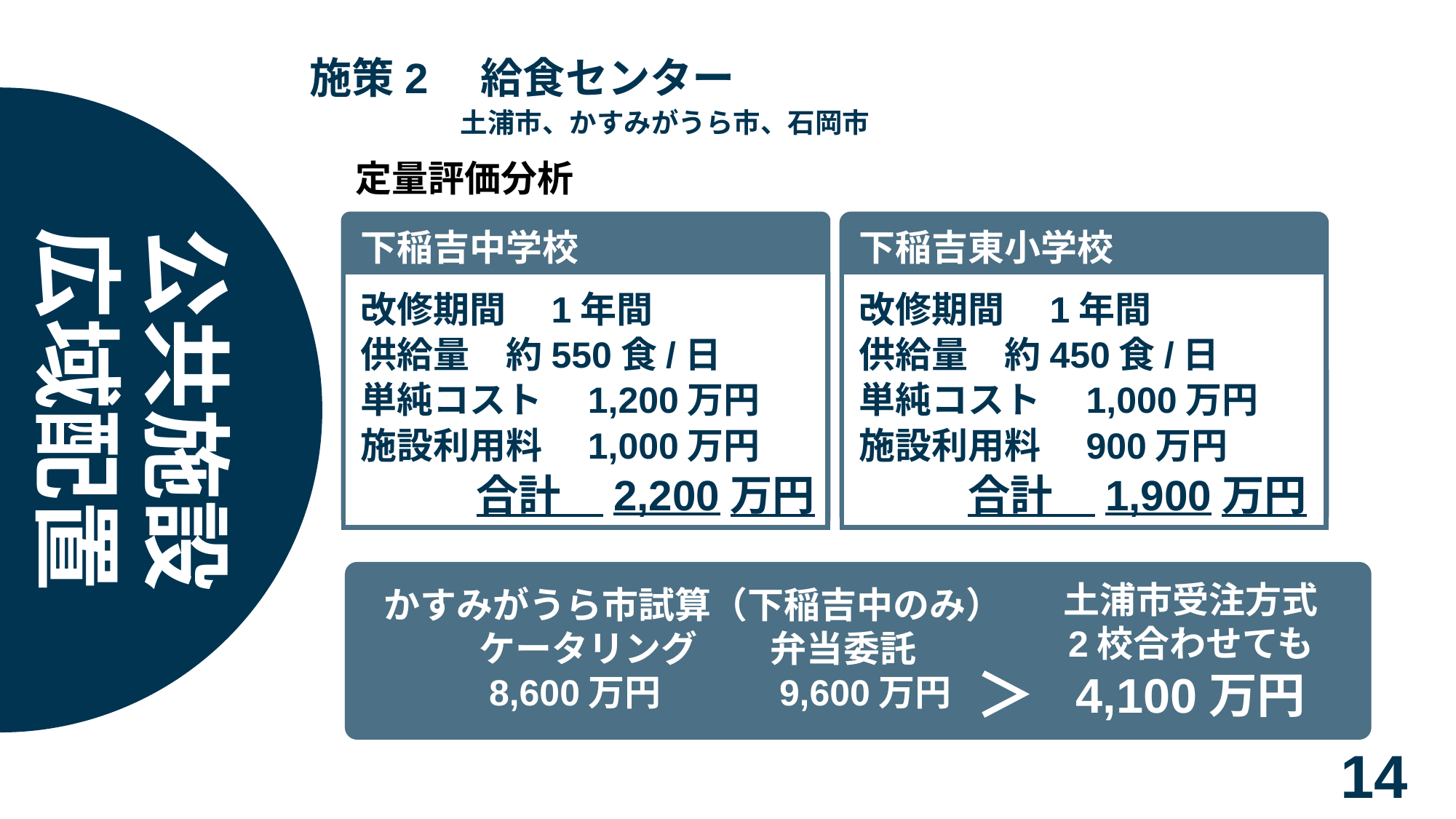

施策2　給食センター

土浦市、かすみがうら市、石岡市
定量評価分析

下稲吉中学校

改修期間　1年間
供給量　約550食/日
単純コスト　1,200万円
施設利用料　1,000万円
合計　2,200万円

下稲吉東小学校

公共施設
広域配置
改修期間　1年間
供給量　約450食/日
単純コスト　1,000万円
施設利用料　900万円
合計　1,900万円

かすみがうら市試算（下稲吉中のみ）
ケータリング　　弁当委託
　8,600万円　　　9,600万円

土浦市受注方式
2校合わせても
4,100万円
＞
14